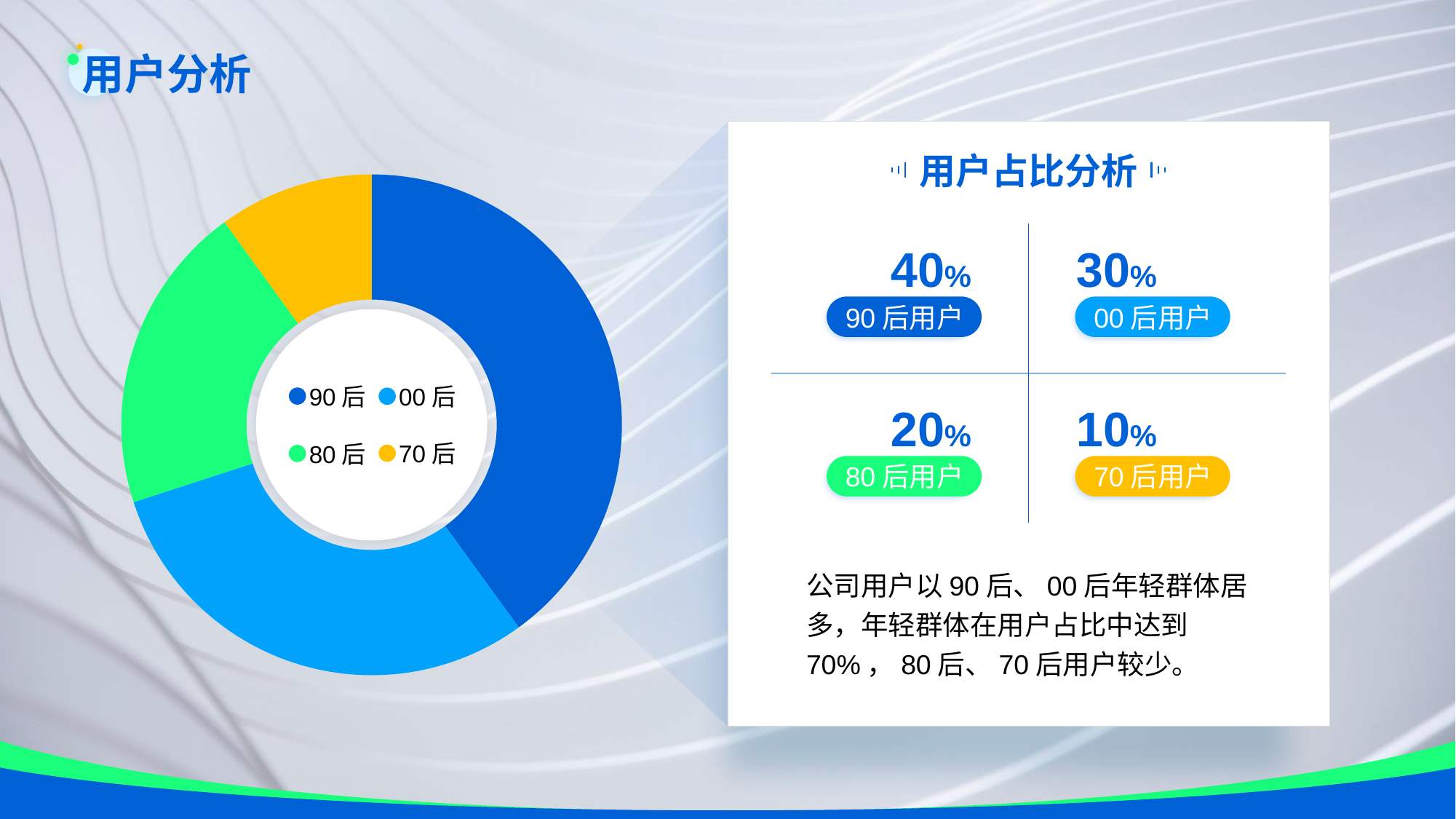

用户分析

用户占比分析

### Chart

| Category | 销售额 |
|---|---|
| 第一季度 | 40.0 |
| 第二季度 | 30.0 |
| 第三季度 | 20.0 |
| 第四季度 | 10.0 |
40%
30%

90后用户

00后用户

90后

00后

20%
10%
70后

80后

80后用户
70后用户
公司用户以90后、00后年轻群体居多，年轻群体在用户占比中达到70%，80后、70后用户较少。